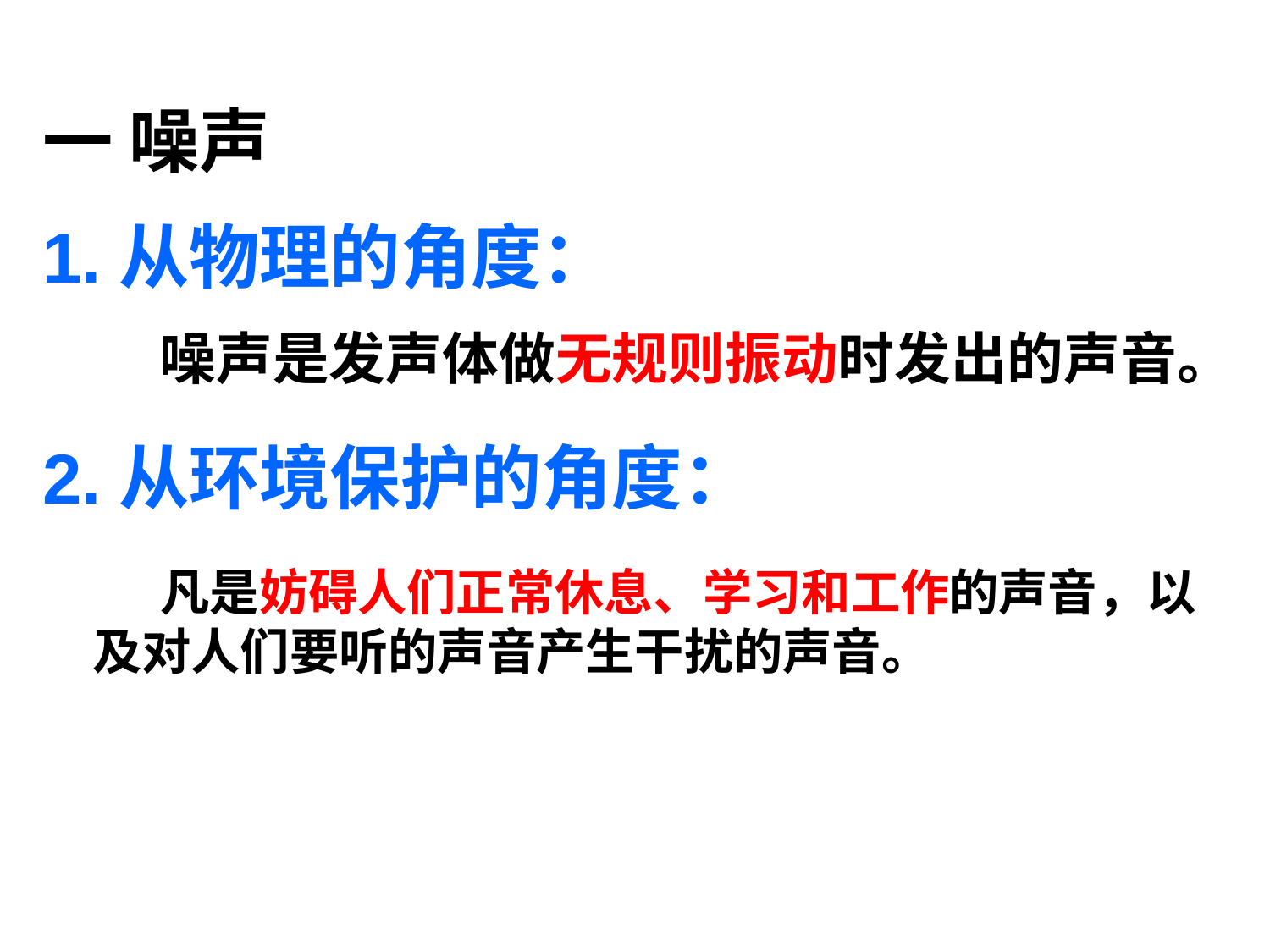

一 噪声
1.从物理的角度：
噪声是发声体做无规则振动时发出的声音。
2.从环境保护的角度：
     凡是妨碍人们正常休息、学习和工作的声音，以及对人们要听的声音产生干扰的声音。